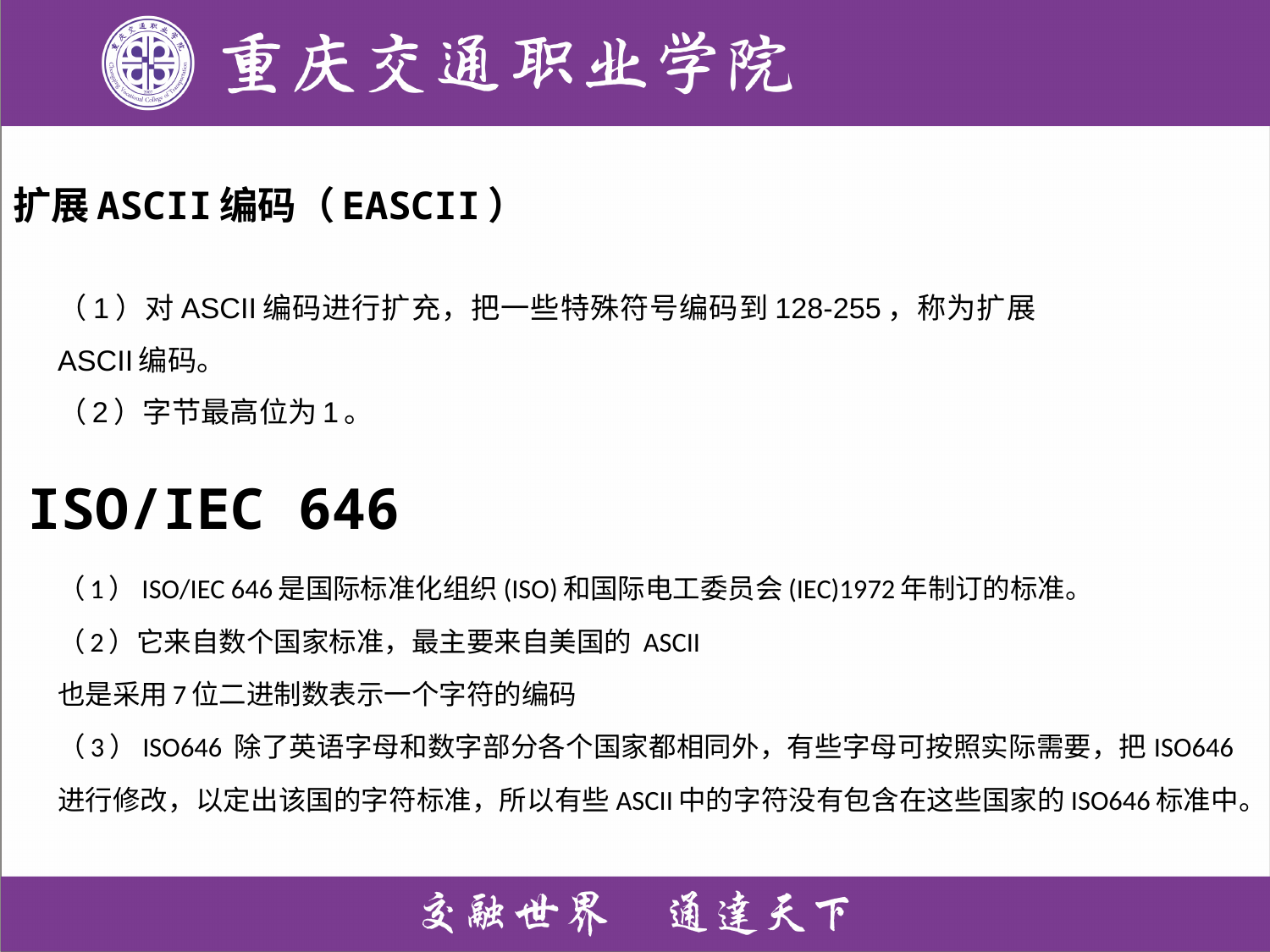

# 扩展ASCII编码（EASCII）
（1）对ASCII编码进行扩充，把一些特殊符号编码到128-255，称为扩展ASCII编码。
（2）字节最高位为1。
ISO/IEC 646
（1）ISO/IEC 646是国际标准化组织(ISO)和国际电工委员会(IEC)1972年制订的标准。
（2）它来自数个国家标准，最主要来自美国的 ASCII
也是采用7位二进制数表示一个字符的编码
（3）ISO646 除了英语字母和数字部分各个国家都相同外，有些字母可按照实际需要，把ISO646进行修改，以定出该国的字符标准，所以有些ASCII中的字符没有包含在这些国家的ISO646标准中。